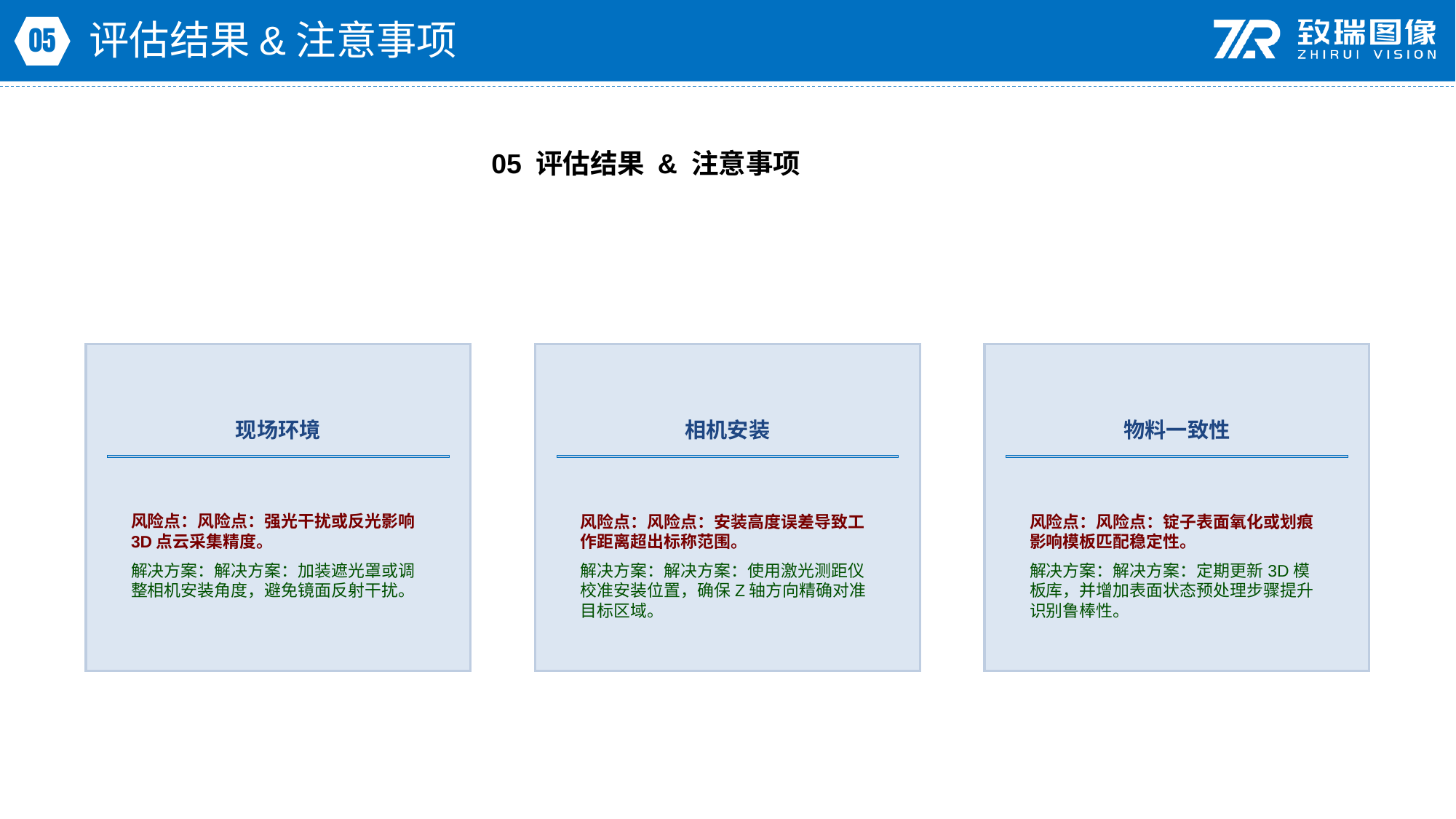

评估结果&注意事项
05

05 评估结果 & 注意事项

现场环境

相机安装

物料一致性

风险点：风险点：强光干扰或反光影响3D点云采集精度。
解决方案：解决方案：加装遮光罩或调整相机安装角度，避免镜面反射干扰。

风险点：风险点：安装高度误差导致工作距离超出标称范围。
解决方案：解决方案：使用激光测距仪校准安装位置，确保Z轴方向精确对准目标区域。

风险点：风险点：锭子表面氧化或划痕影响模板匹配稳定性。
解决方案：解决方案：定期更新3D模板库，并增加表面状态预处理步骤提升识别鲁棒性。